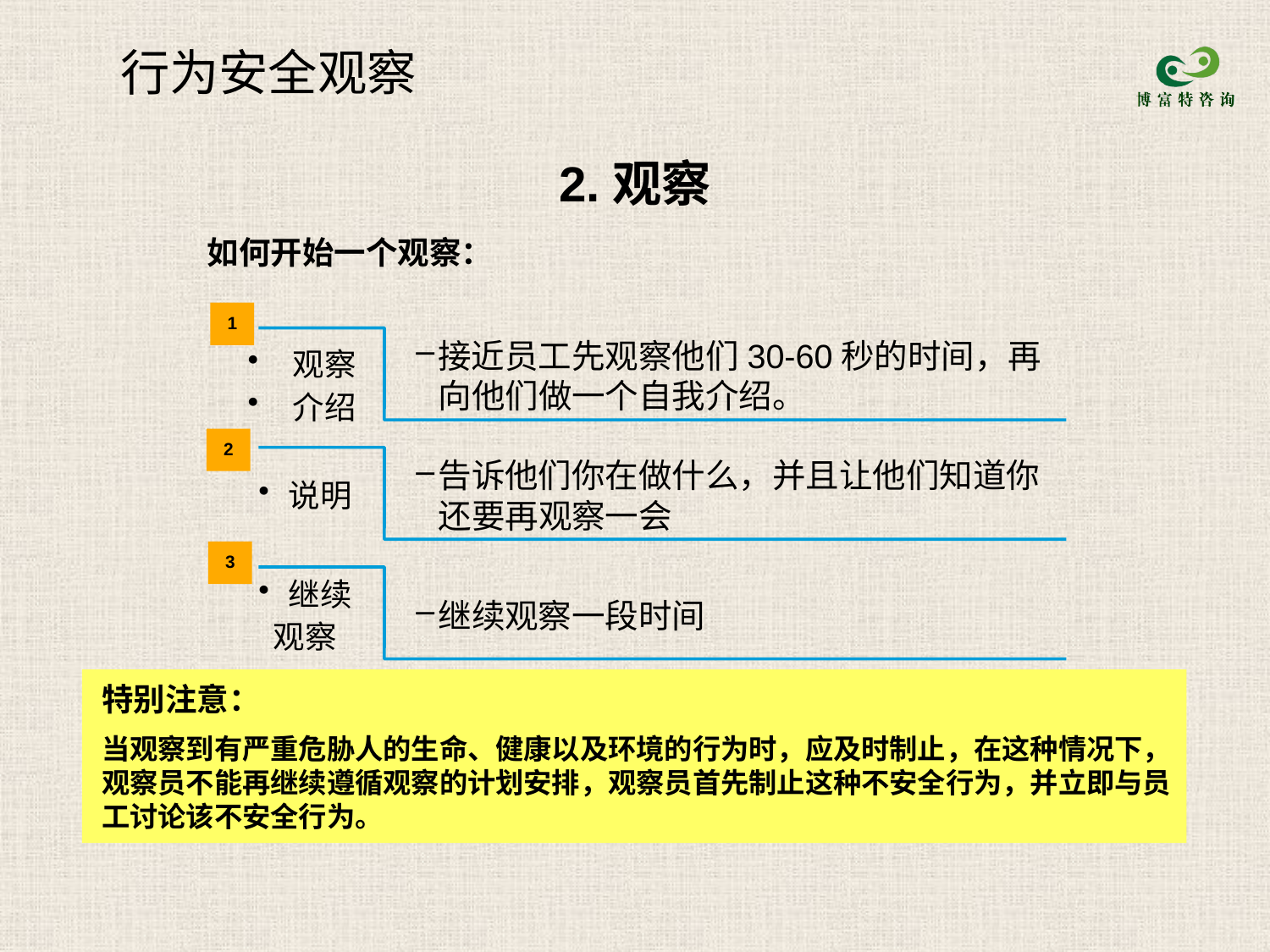

行为安全观察
2.观察
如何开始一个观察：
1

接近员工先观察他们30-60秒的时间，再向他们做一个自我介绍。
 观察
 介绍
2

告诉他们你在做什么，并且让他们知道你还要再观察一会
说明
3

继续
 观察
继续观察一段时间
特别注意：
当观察到有严重危胁人的生命、健康以及环境的行为时，应及时制止，在这种情况下，观察员不能再继续遵循观察的计划安排，观察员首先制止这种不安全行为，并立即与员工讨论该不安全行为。